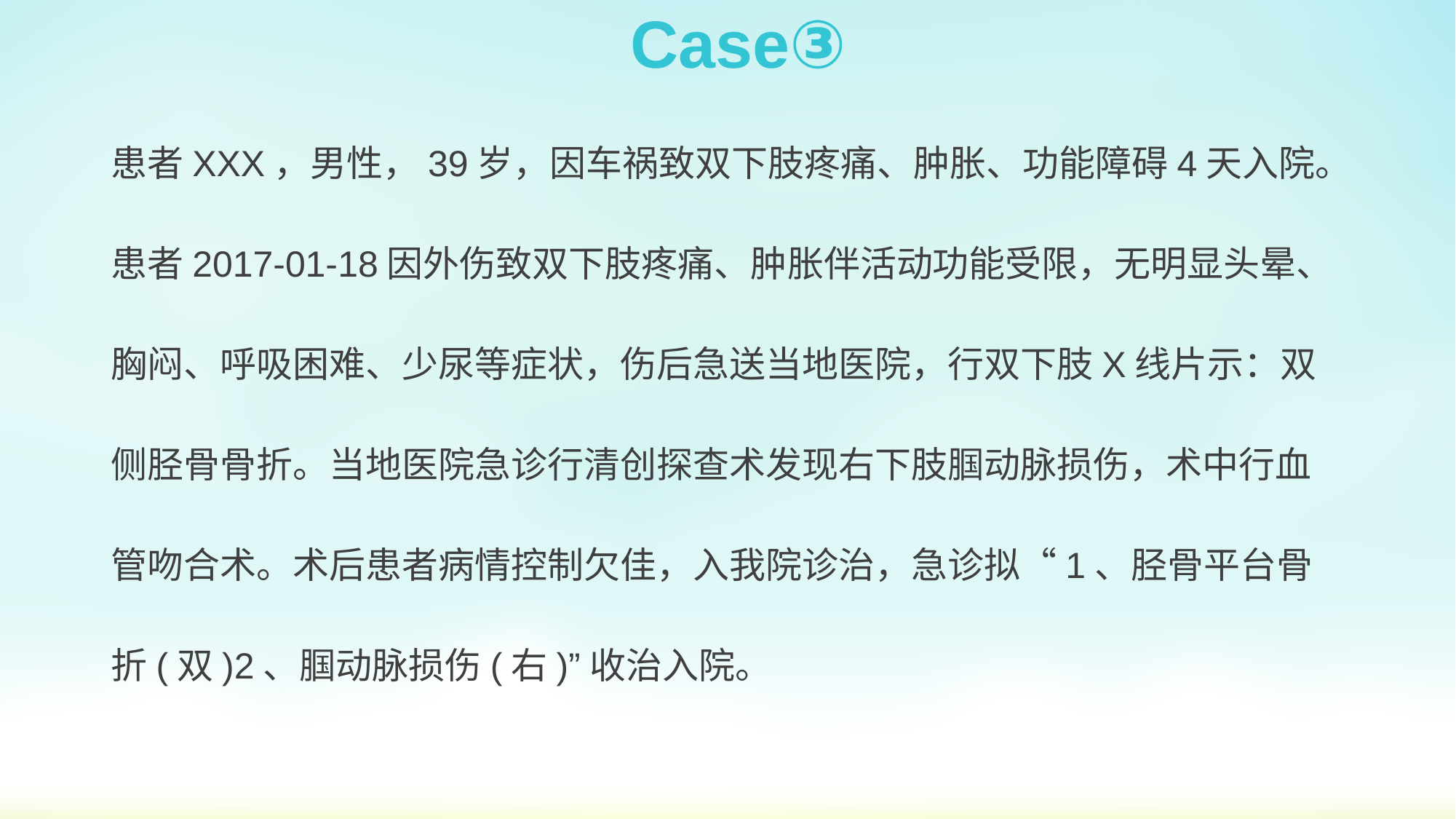

# Case③
患者XXX，男性，39岁，因车祸致双下肢疼痛、肿胀、功能障碍4天入院。患者2017-01-18因外伤致双下肢疼痛、肿胀伴活动功能受限，无明显头晕、胸闷、呼吸困难、少尿等症状，伤后急送当地医院，行双下肢X线片示：双侧胫骨骨折。当地医院急诊行清创探查术发现右下肢腘动脉损伤，术中行血管吻合术。术后患者病情控制欠佳，入我院诊治，急诊拟“1、胫骨平台骨折(双)2、腘动脉损伤(右)”收治入院。